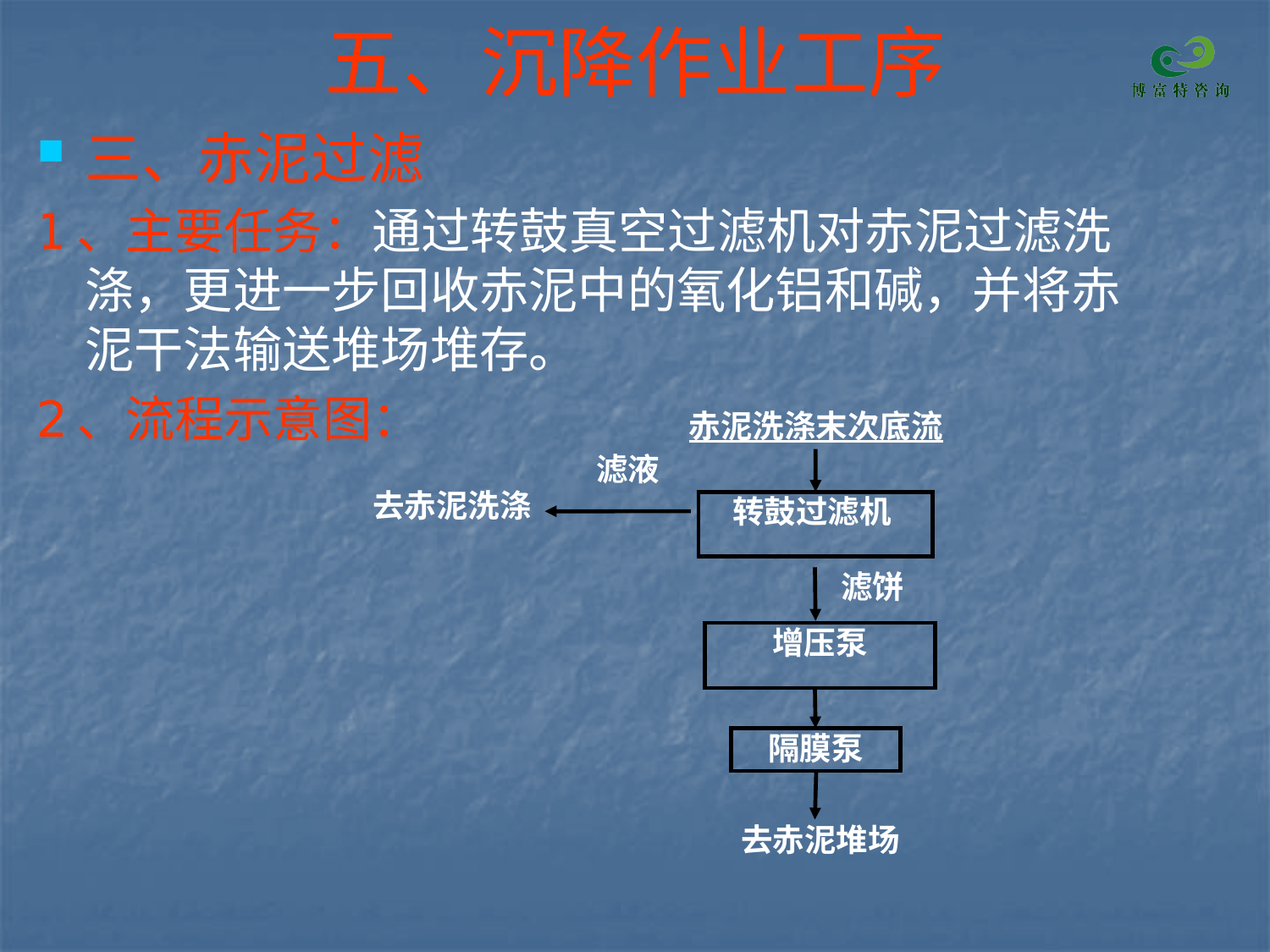

# 五、沉降作业工序
三、赤泥过滤
1、主要任务：通过转鼓真空过滤机对赤泥过滤洗涤，更进一步回收赤泥中的氧化铝和碱，并将赤泥干法输送堆场堆存。
2、流程示意图：
赤泥洗涤末次底流
滤液

去赤泥洗涤
转鼓过滤机

滤饼
增压泵

隔膜泵

去赤泥堆场